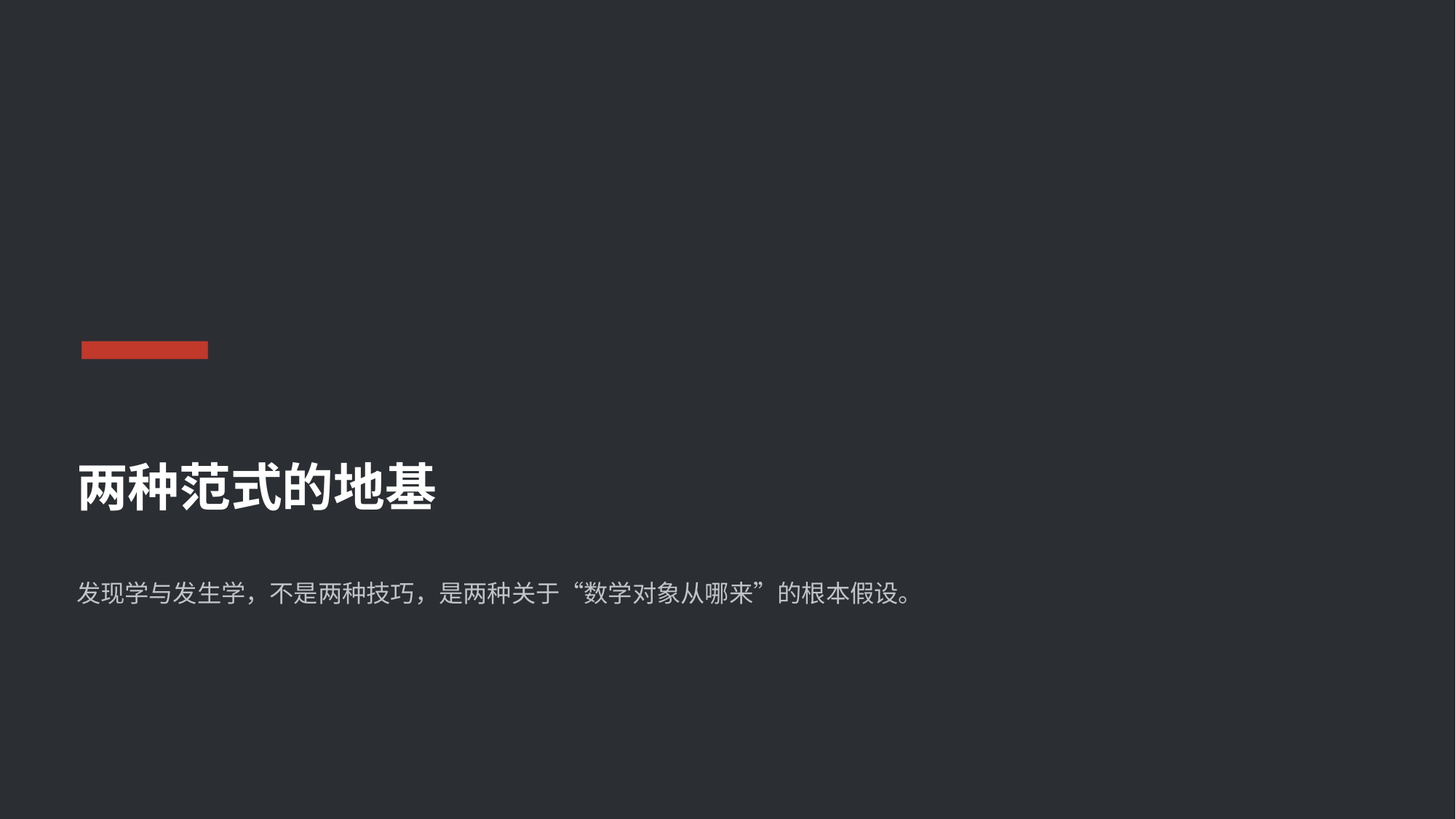

一
两种范式的地基
发现学与发生学，不是两种技巧，是两种关于“数学对象从哪来”的根本假设。